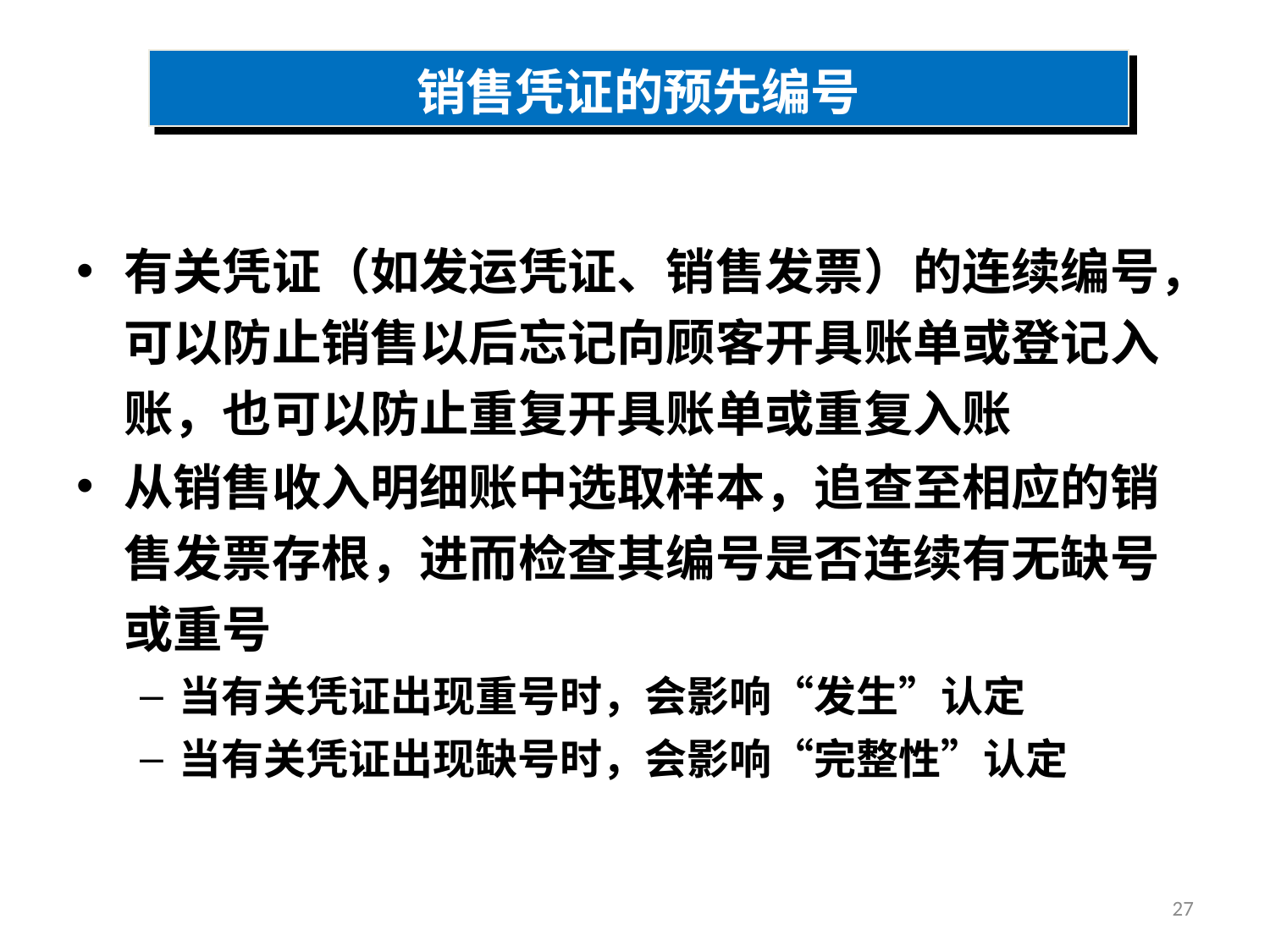

销售凭证的预先编号
有关凭证（如发运凭证、销售发票）的连续编号，可以防止销售以后忘记向顾客开具账单或登记入账，也可以防止重复开具账单或重复入账
从销售收入明细账中选取样本，追查至相应的销售发票存根，进而检查其编号是否连续有无缺号或重号
当有关凭证出现重号时，会影响“发生”认定
当有关凭证出现缺号时，会影响“完整性”认定
27